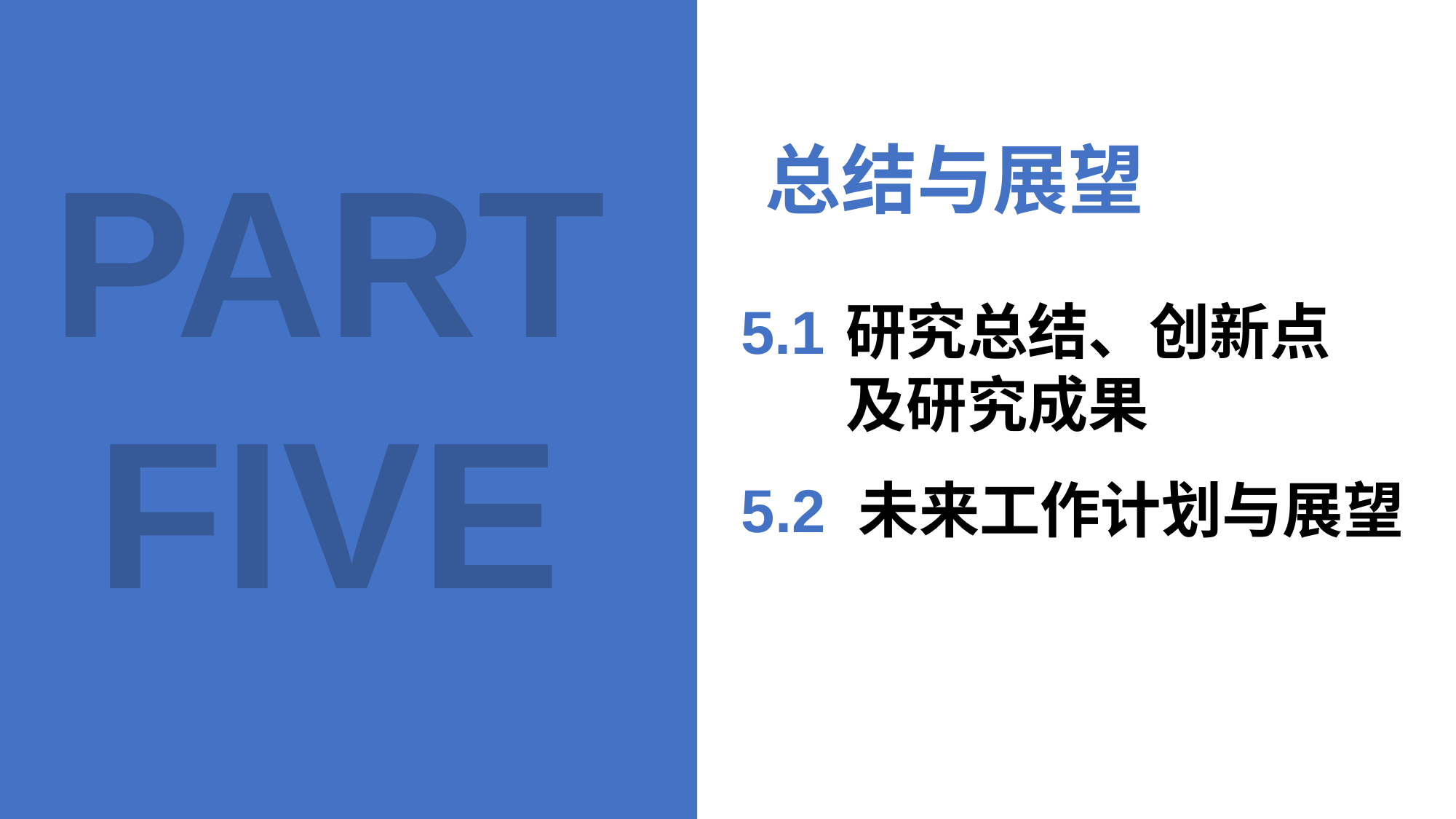

PART
FIVE
总结与展望
5.1
研究总结、创新点及研究成果
5.2
未来工作计划与展望